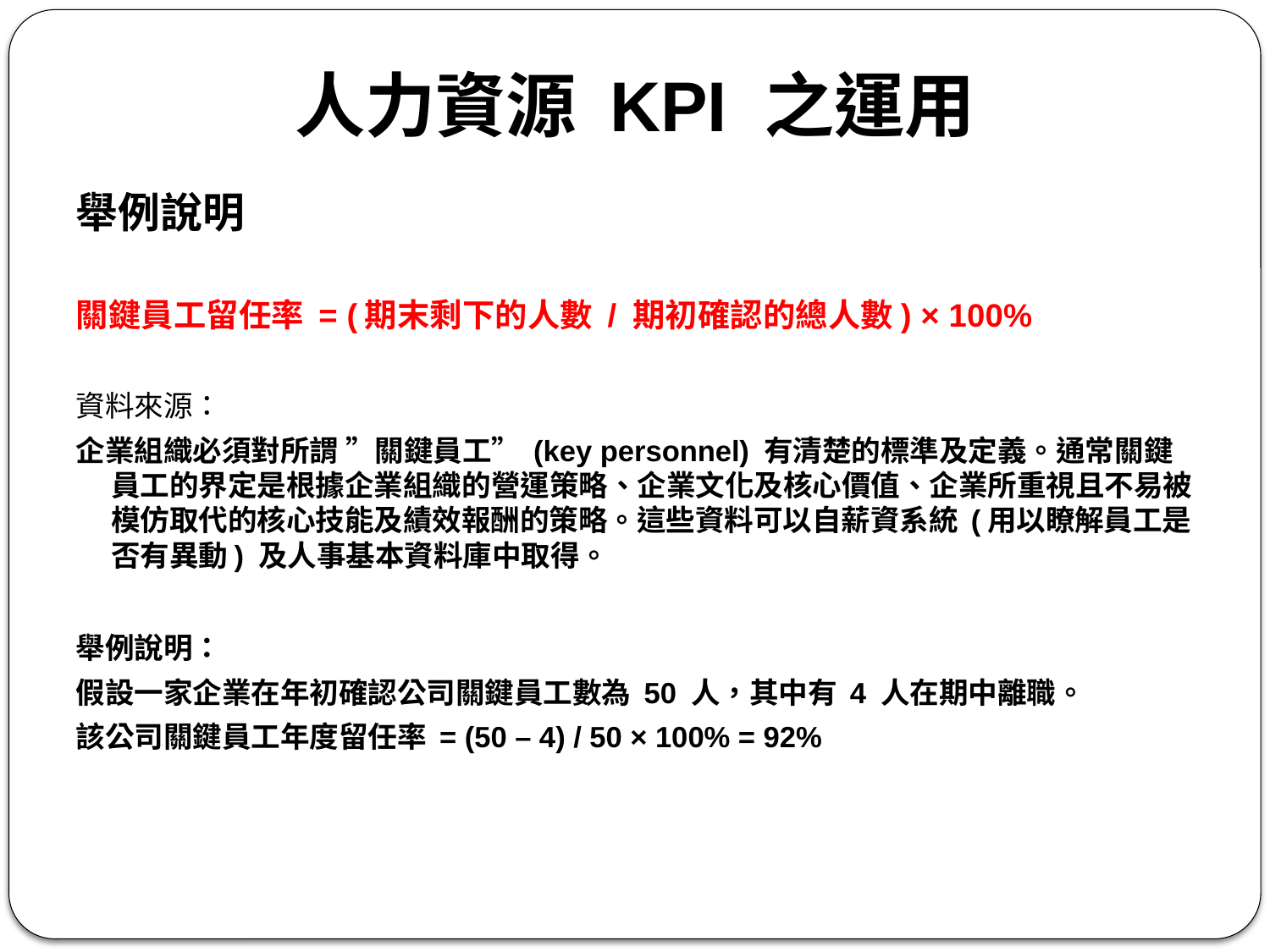

# 人力資源 KPI 之運用
舉例說明

關鍵員工留任率 = (期末剩下的人數 / 期初確認的總人數) × 100%

資料來源：
企業組織必須對所謂 ”關鍵員工” (key personnel) 有清楚的標準及定義。通常關鍵員工的界定是根據企業組織的營運策略、企業文化及核心價值、企業所重視且不易被模仿取代的核心技能及績效報酬的策略。這些資料可以自薪資系統 (用以瞭解員工是否有異動) 及人事基本資料庫中取得。

舉例說明：
假設一家企業在年初確認公司關鍵員工數為 50 人，其中有 4 人在期中離職。
該公司關鍵員工年度留任率 = (50 – 4) / 50 × 100% = 92%